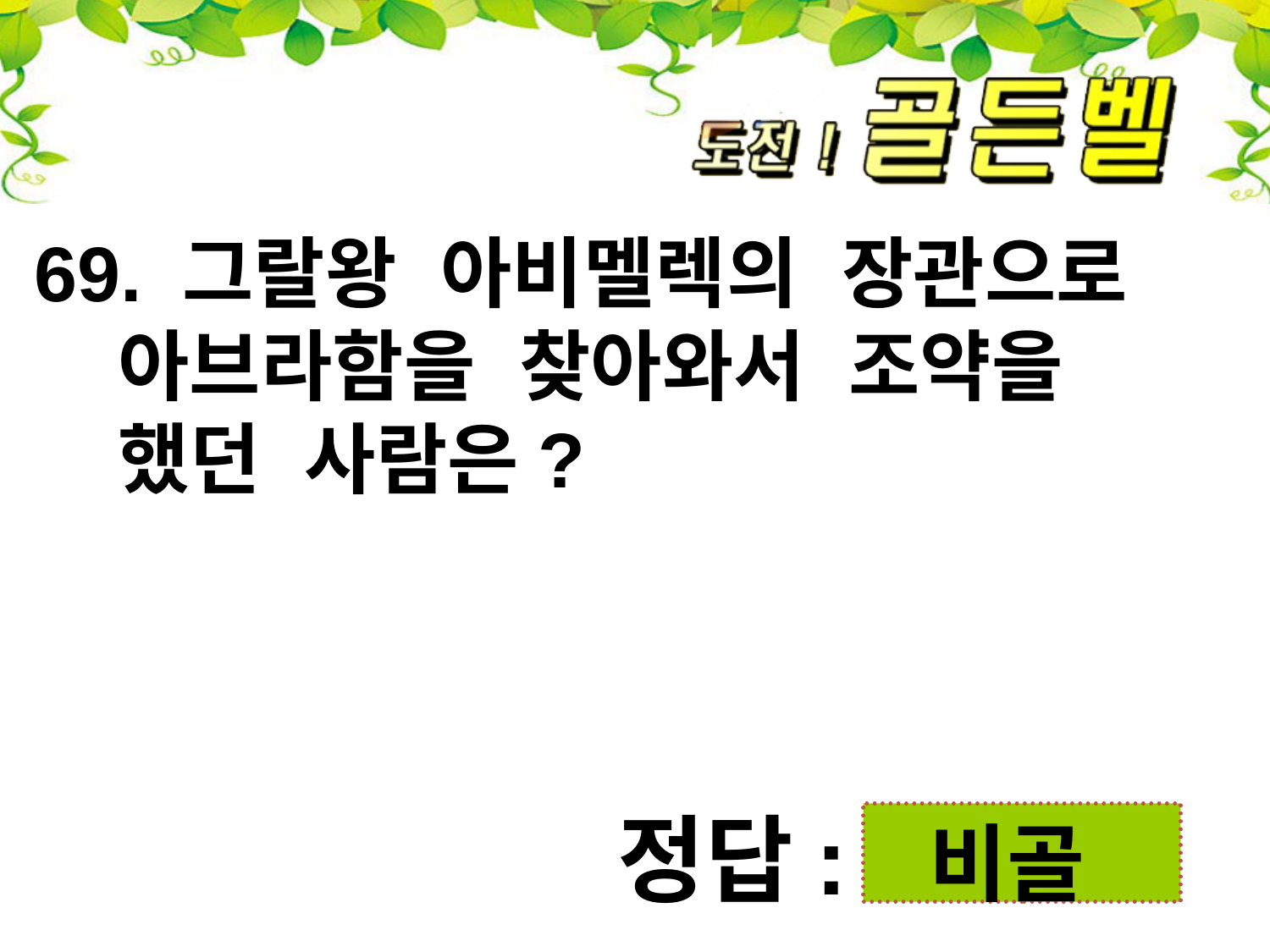

69. 그랄왕  아비멜렉의  장관으로
    아브라함을  찾아와서  조약을
    했던  사람은?
정답:
비골